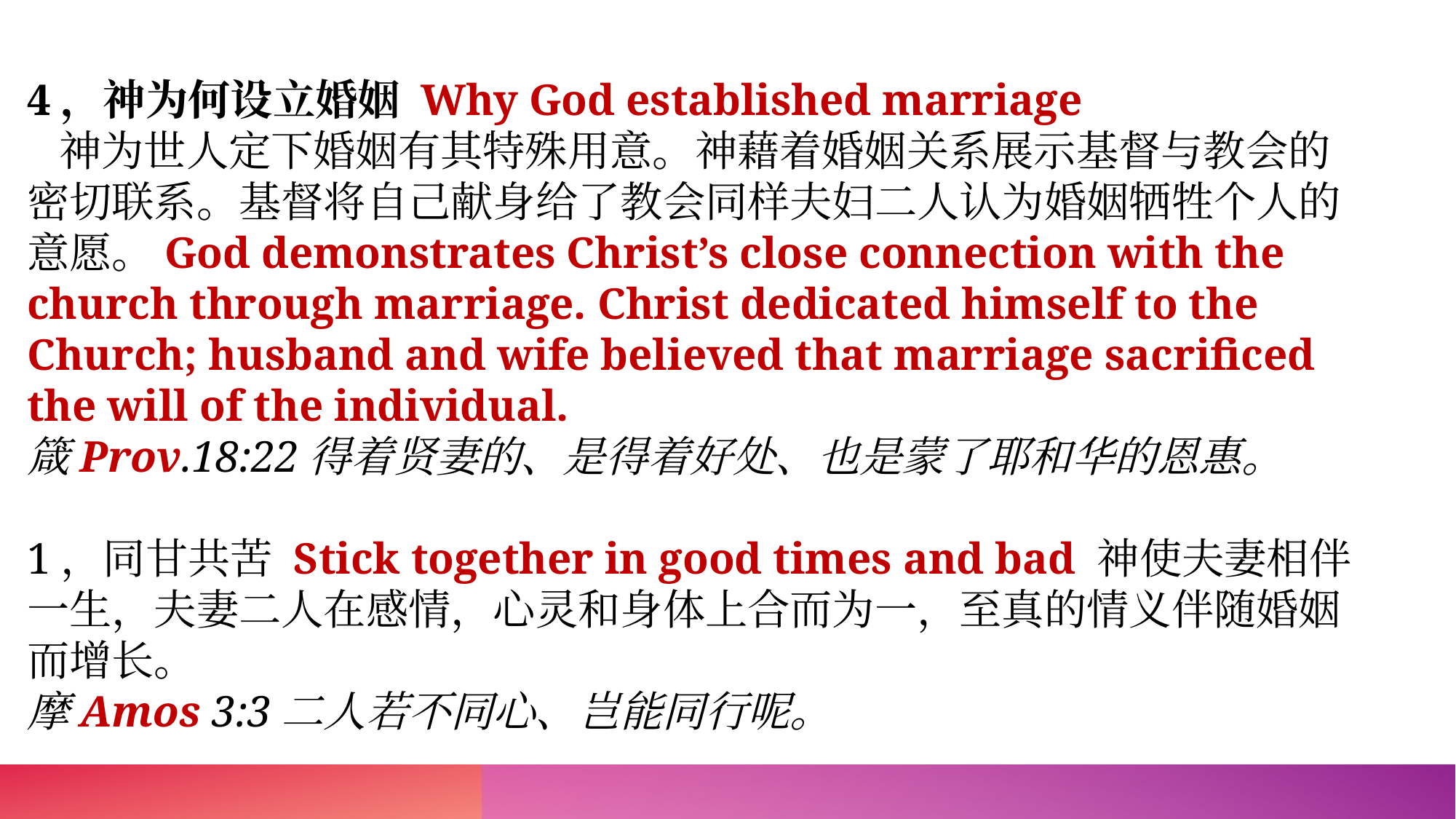

4，神为何设立婚姻 Why God established marriage
  神为世人定下婚姻有其特殊用意。神藉着婚姻关系展示基督与教会的密切联系。基督将自己献身给了教会同样夫妇二人认为婚姻牺牲个人的意愿。God demonstrates Christ’s close connection with the church through marriage. Christ dedicated himself to the Church; husband and wife believed that marriage sacrificed the will of the individual.
箴Prov.18:22得着贤妻的、是得着好处、也是蒙了耶和华的恩惠。

1，同甘共苦 Stick together in good times and bad 神使夫妻相伴一生，夫妻二人在感情，心灵和身体上合而为一，至真的情义伴随婚姻而增长。
摩Amos 3:3二人若不同心、岂能同行呢。